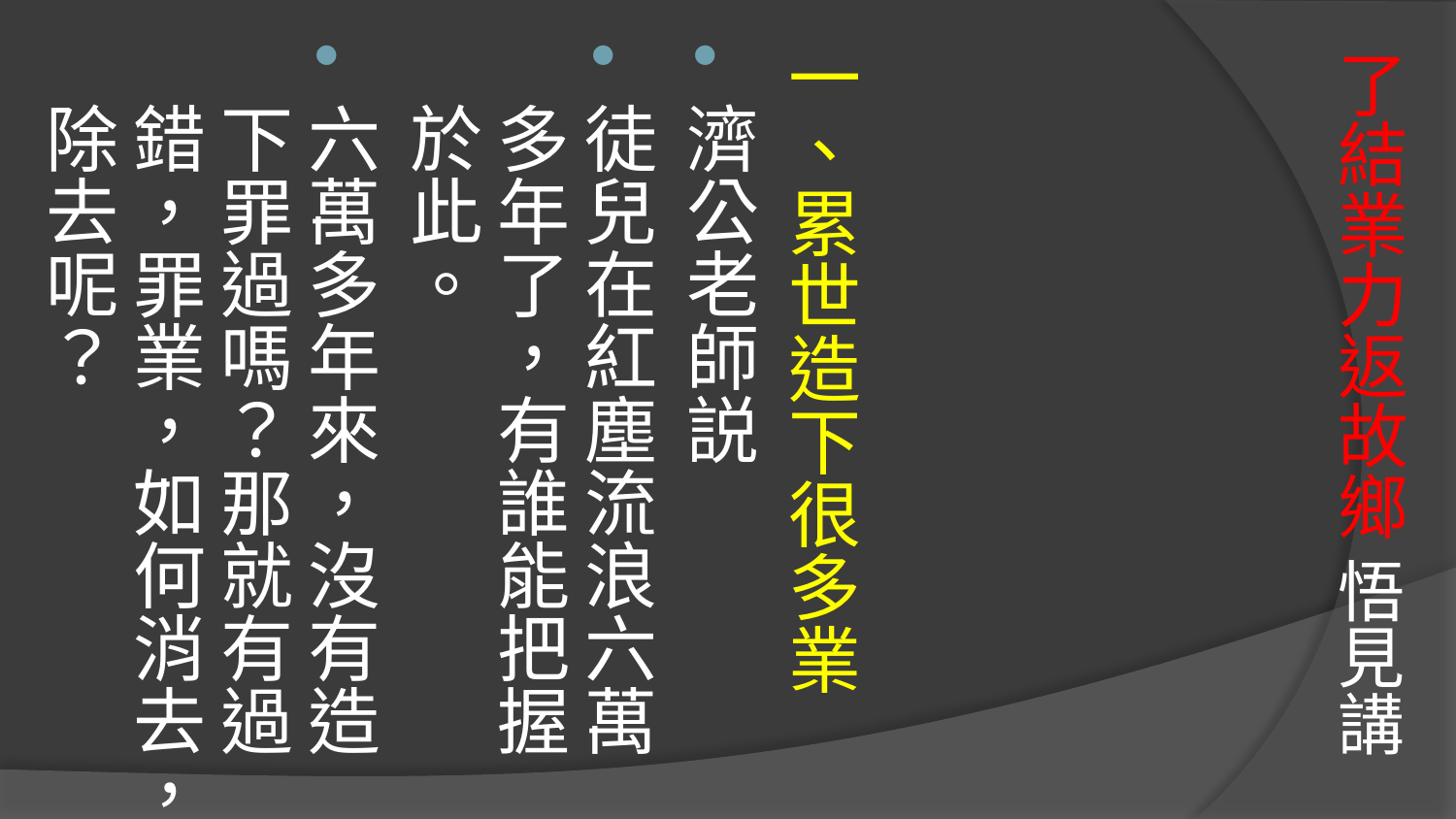

# 了結業力返故鄉 悟見講
一、累世造下很多業
濟公老師説
徒兒在紅塵流浪六萬多年了，有誰能把握於此。
六萬多年來，沒有造下罪過嗎？那就有過錯，罪業，如何消去，除去呢？